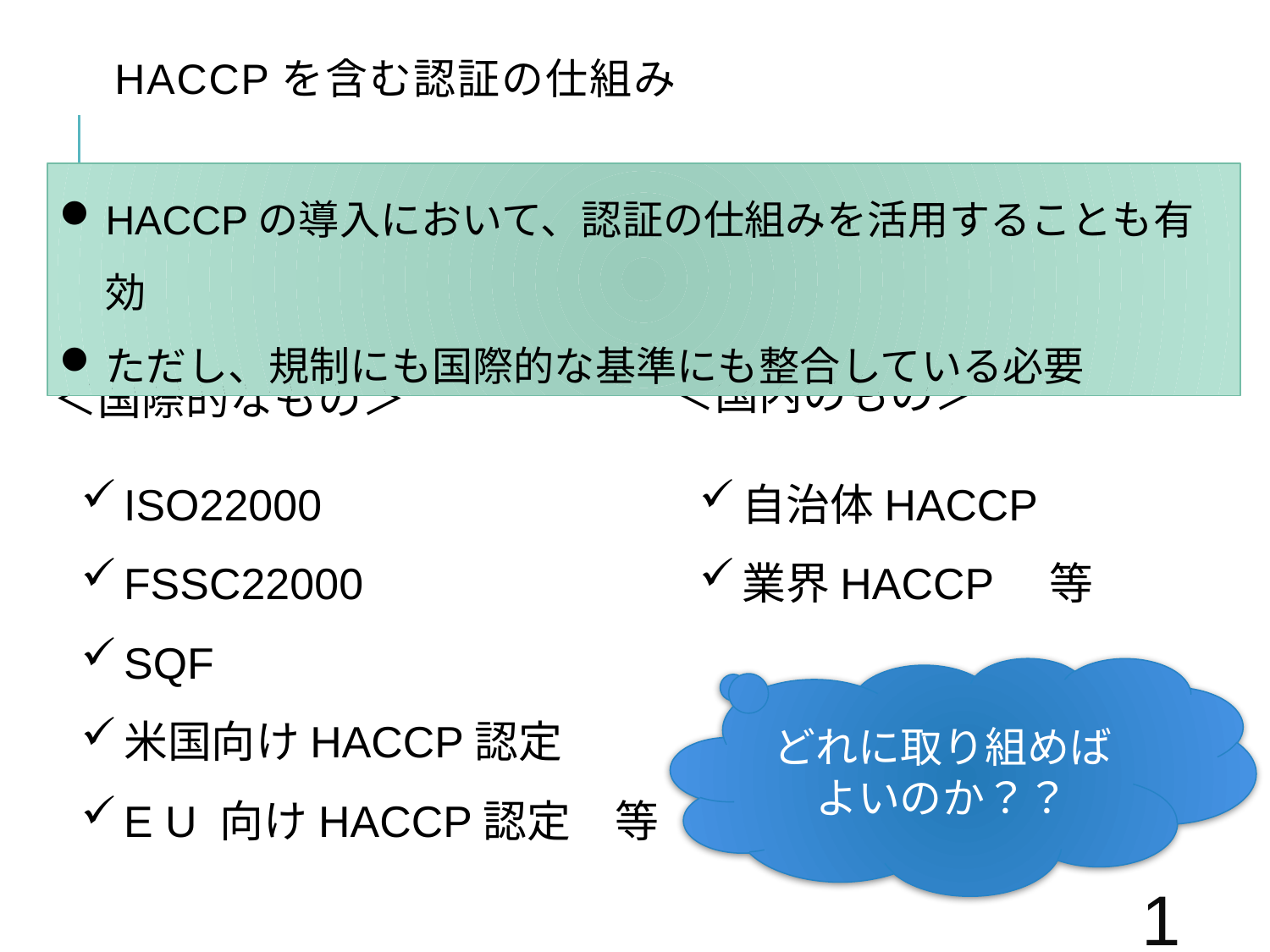

# HACCPを含む認証の仕組み
HACCPの導入において、認証の仕組みを活用することも有効
ただし、規制にも国際的な基準にも整合している必要
＜国内のもの＞
＜国際的なもの＞
自治体HACCP
業界HACCP　等
ISO22000
FSSC22000
SQF
米国向けHACCP認定
E U 向けHACCP認定　等
どれに取り組めば
よいのか？？
127